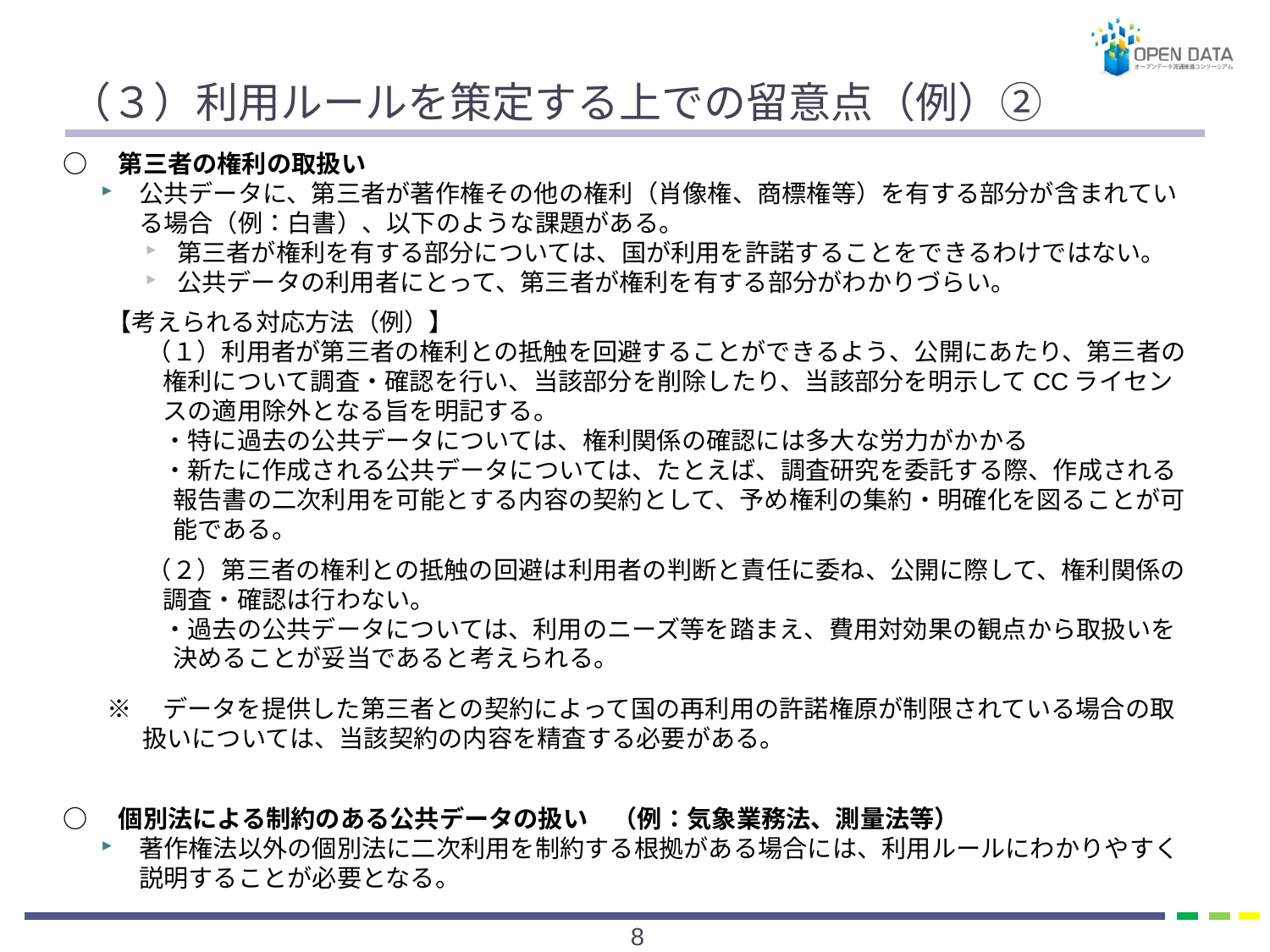

# （３）利用ルールを策定する上での留意点（例）②
○　第三者の権利の取扱い
公共データに、第三者が著作権その他の権利（肖像権、商標権等）を有する部分が含まれている場合（例：白書）、以下のような課題がある。
第三者が権利を有する部分については、国が利用を許諾することをできるわけではない。
公共データの利用者にとって、第三者が権利を有する部分がわかりづらい。
【考えられる対応方法（例）】
　　（１）利用者が第三者の権利との抵触を回避することができるよう、公開にあたり、第三者の権利について調査・確認を行い、当該部分を削除したり、当該部分を明示してCCライセンスの適用除外となる旨を明記する。
・特に過去の公共データについては、権利関係の確認には多大な労力がかかる
・新たに作成される公共データについては、たとえば、調査研究を委託する際、作成される報告書の二次利用を可能とする内容の契約として、予め権利の集約・明確化を図ることが可能である。
　　（２）第三者の権利との抵触の回避は利用者の判断と責任に委ね、公開に際して、権利関係の調査・確認は行わない。
・過去の公共データについては、利用のニーズ等を踏まえ、費用対効果の観点から取扱いを決めることが妥当であると考えられる。
※　データを提供した第三者との契約によって国の再利用の許諾権原が制限されている場合の取扱いについては、当該契約の内容を精査する必要がある。

○　個別法による制約のある公共データの扱い　（例：気象業務法、測量法等）
著作権法以外の個別法に二次利用を制約する根拠がある場合には、利用ルールにわかりやすく説明することが必要となる。
8